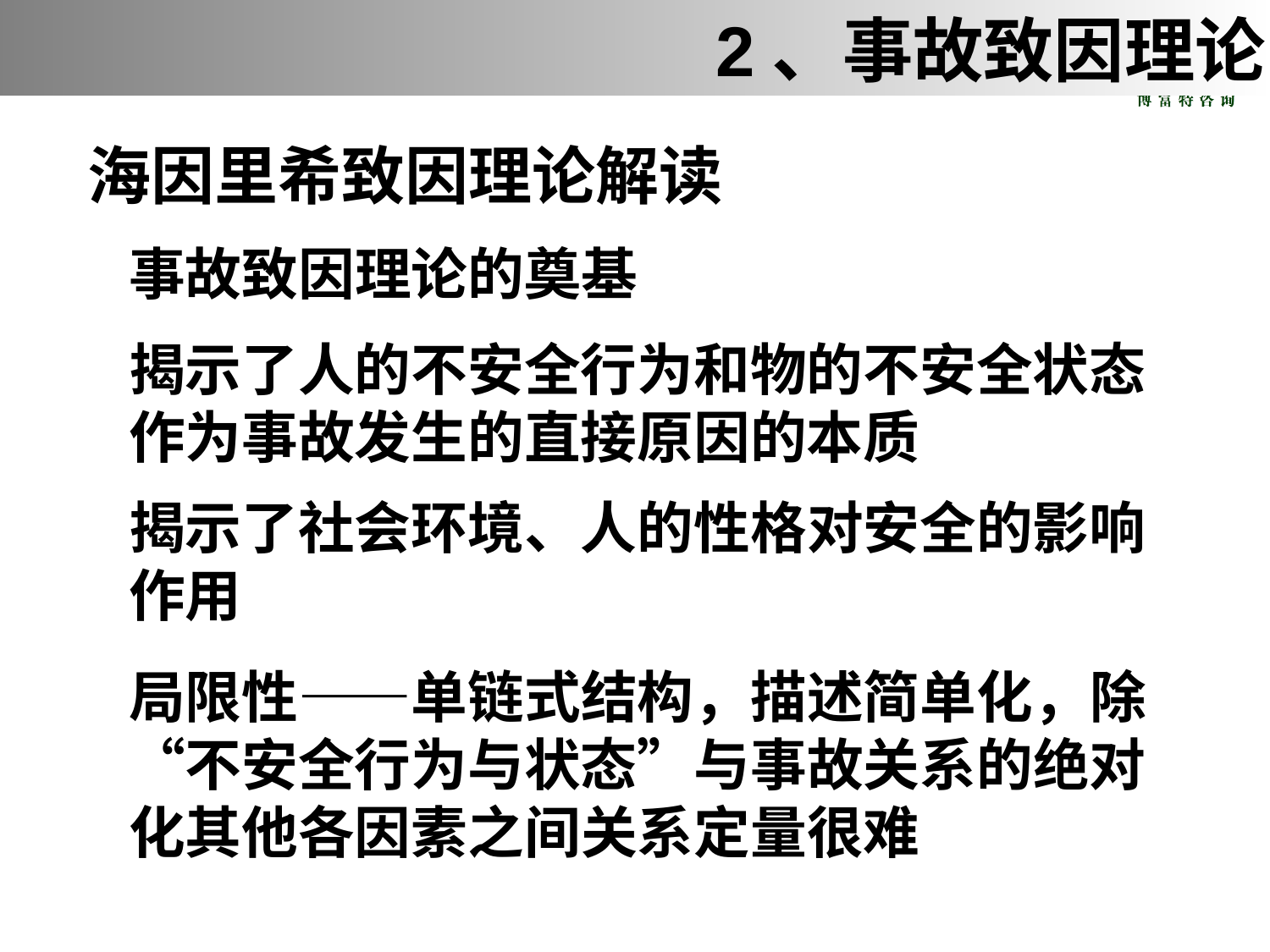

2、事故致因理论
海因里希致因理论解读
事故致因理论的奠基
揭示了人的不安全行为和物的不安全状态作为事故发生的直接原因的本质
揭示了社会环境、人的性格对安全的影响作用
局限性——单链式结构，描述简单化，除“不安全行为与状态”与事故关系的绝对化其他各因素之间关系定量很难